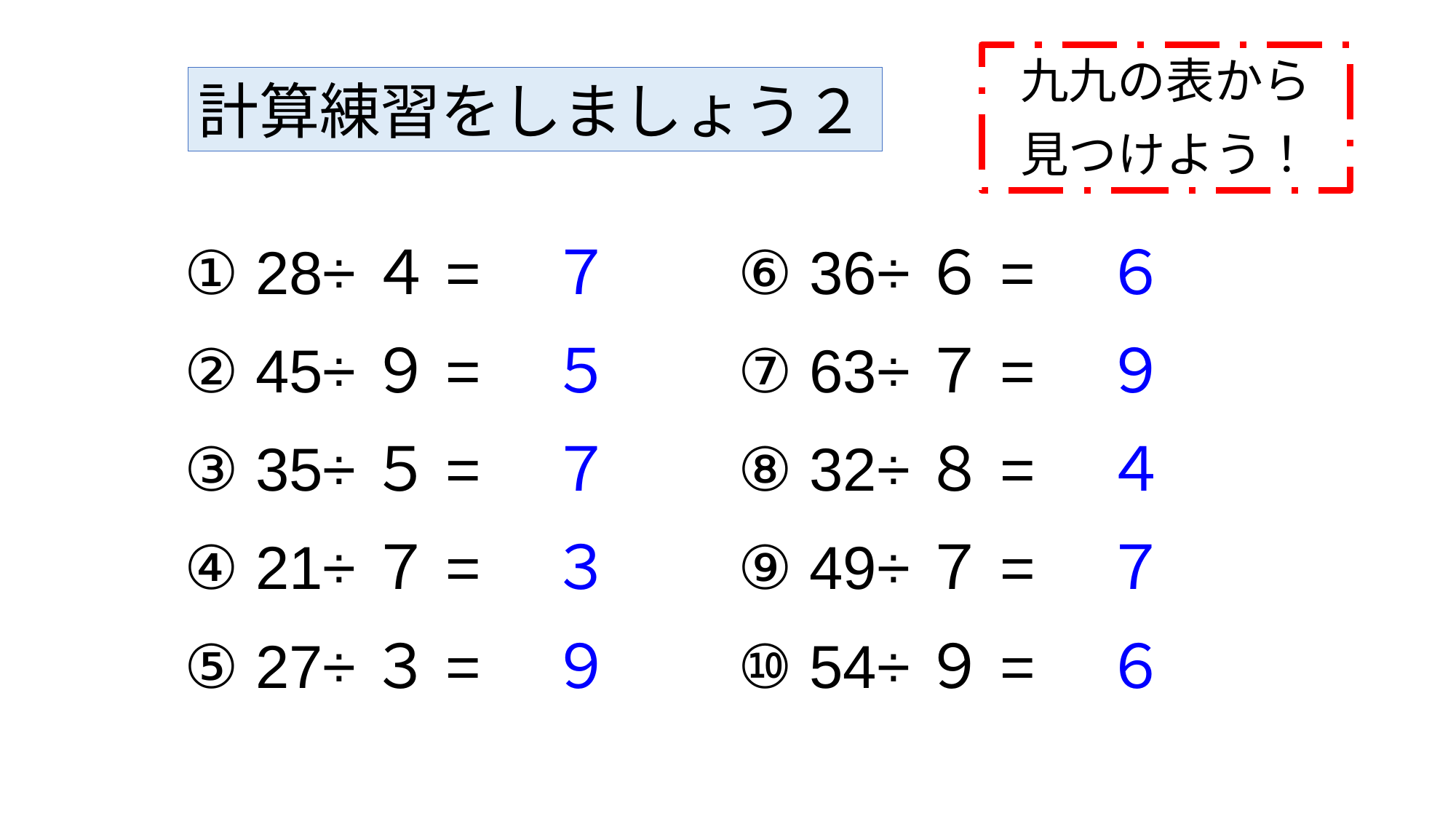

九九の表から
見つけよう！

計算練習をしましょう２
① 28÷４=
７
⑥ 36÷６=
６
② 45÷９=
５
⑦ 63÷７=
９
③ 35÷５=
７
⑧ 32÷８=
４
④ 21÷７=
３
⑨ 49÷７=
７
⑤ 27÷３=
９
⑩ 54÷９=
６